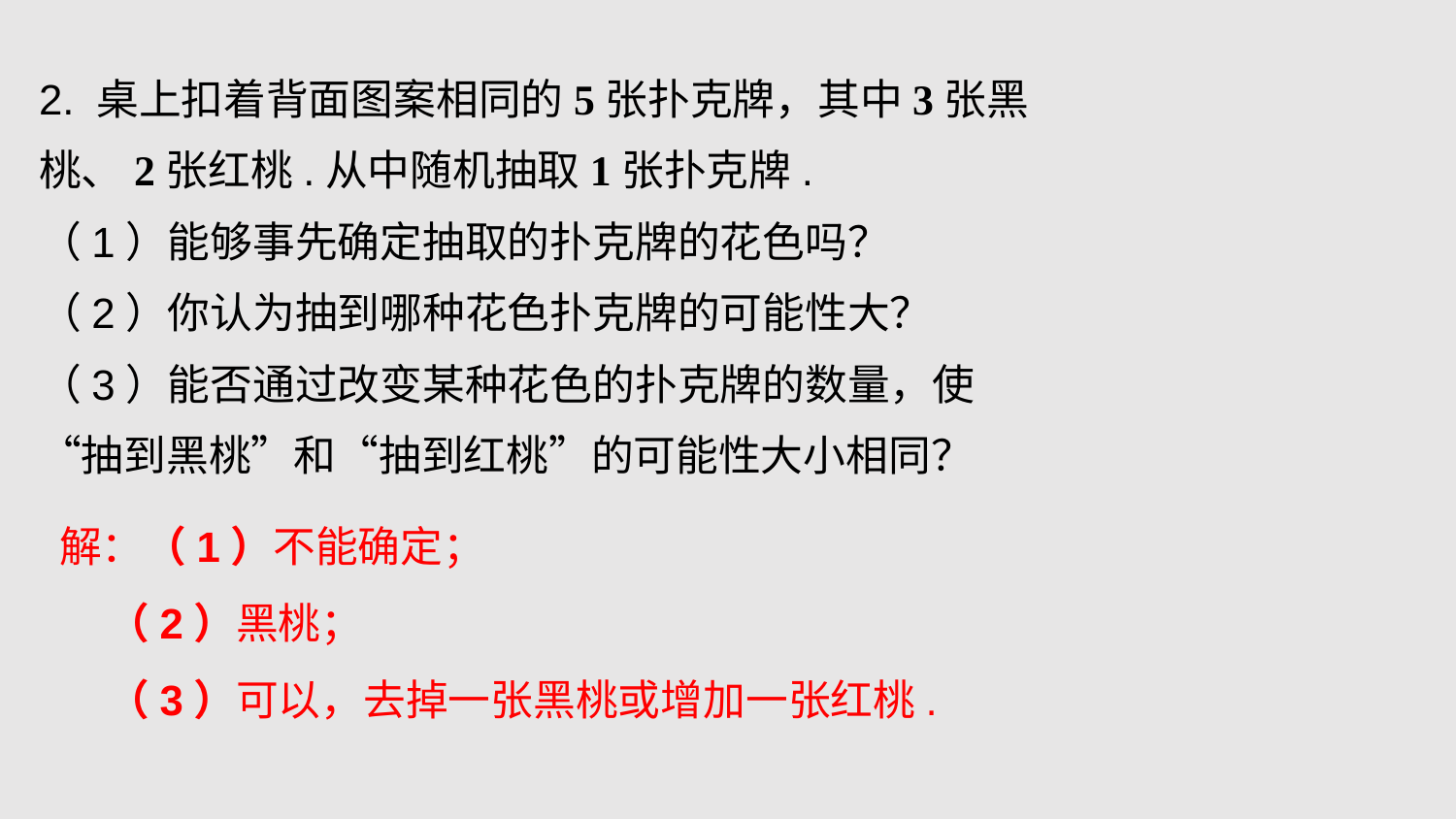

2. 桌上扣着背面图案相同的5张扑克牌，其中3张黑桃、2张红桃.从中随机抽取1张扑克牌.
（1）能够事先确定抽取的扑克牌的花色吗？
（2）你认为抽到哪种花色扑克牌的可能性大？
（3）能否通过改变某种花色的扑克牌的数量，使“抽到黑桃”和“抽到红桃”的可能性大小相同？
解：（1）不能确定；
    （2）黑桃；
    （3）可以，去掉一张黑桃或增加一张红桃.